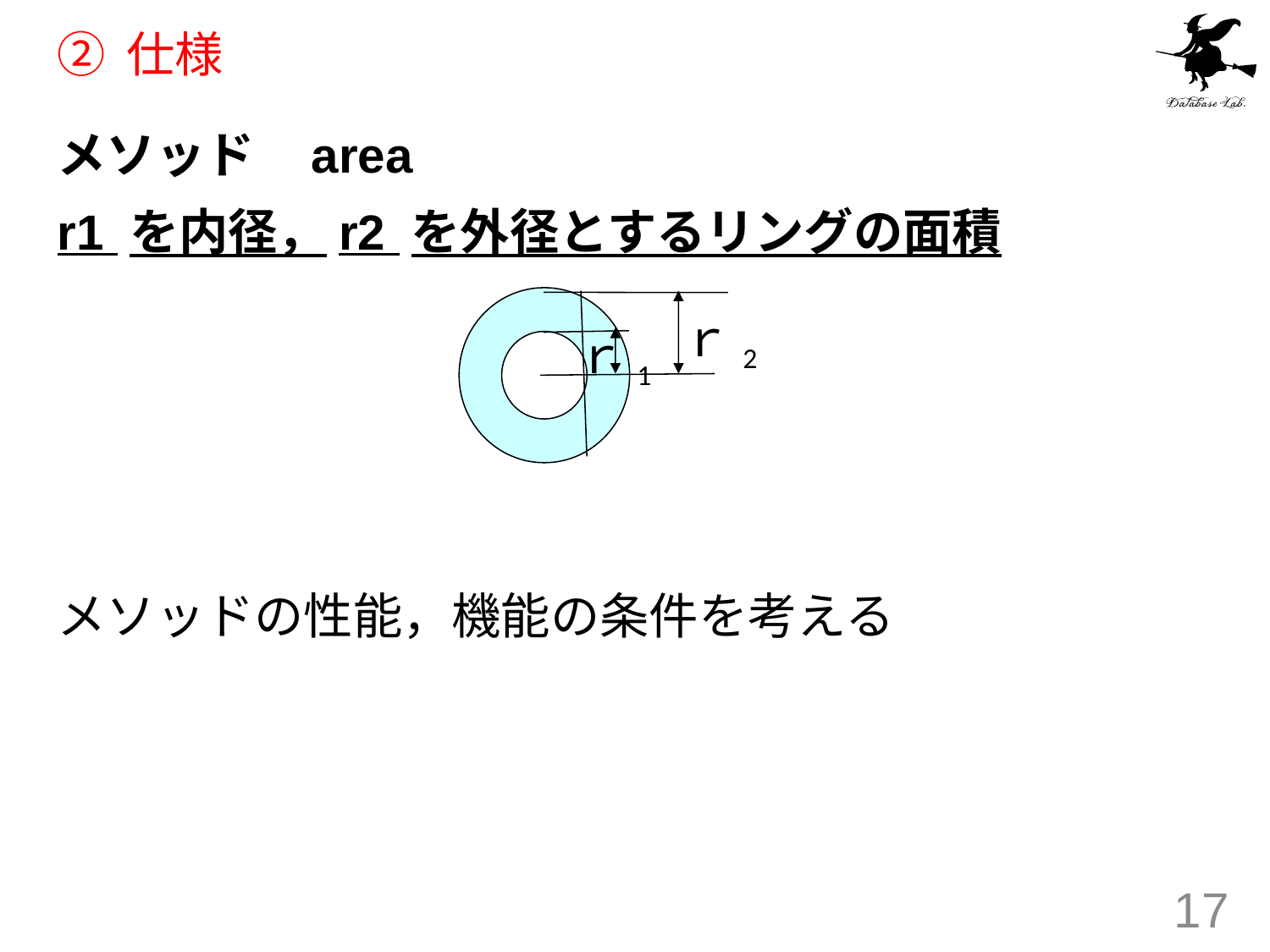

# ② 仕様
メソッド 	area
r1 を内径，r2 を外径とするリングの面積

メソッドの性能，機能の条件を考える

ｒ2
ｒ1

17